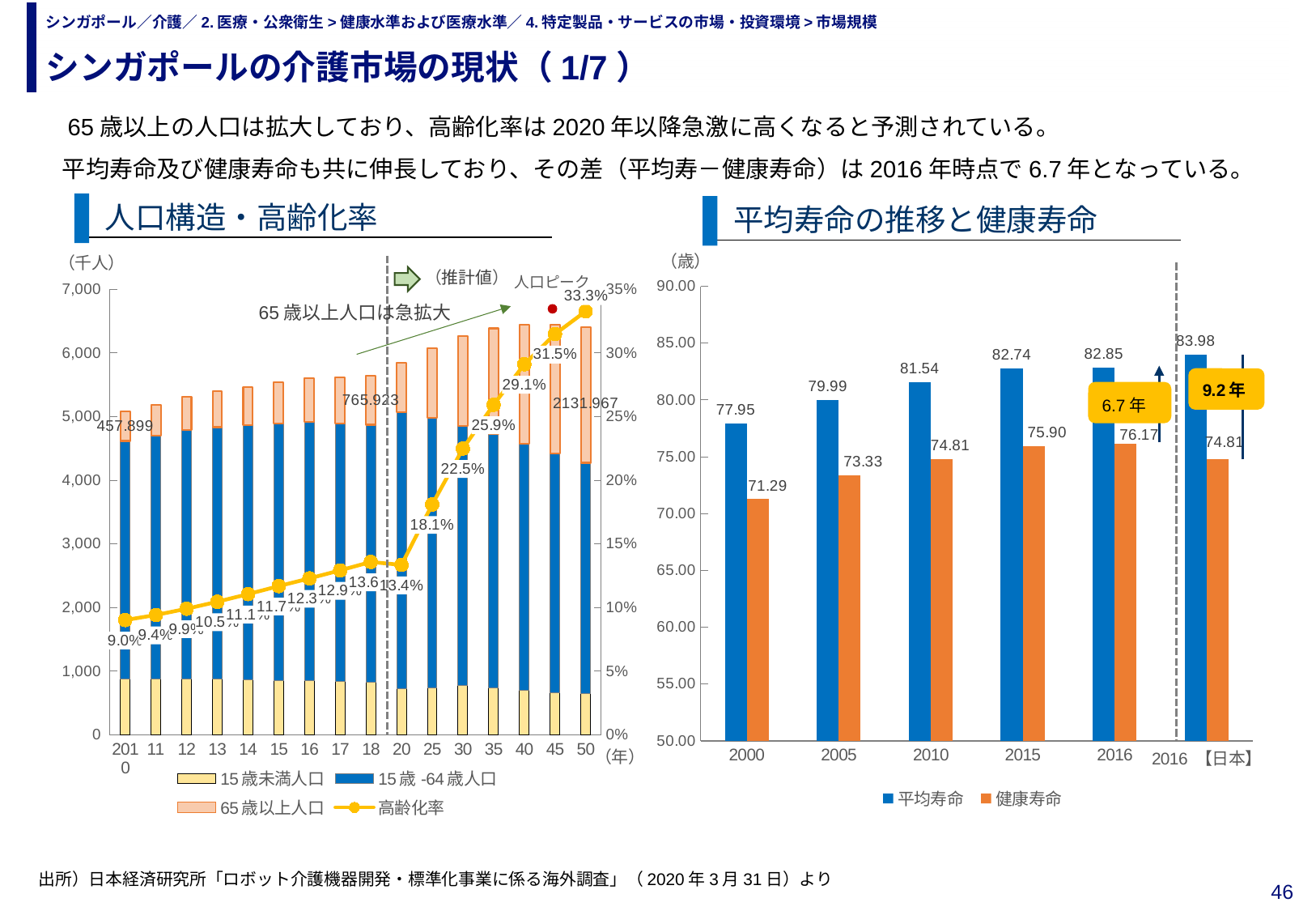

シンガポールの介護市場の現状（1/7）
# シンガポール／介護／2.医療・公衆衛生>健康水準および医療水準／4.特定製品・サービスの市場・投資環境>市場規模
　65歳以上の人口は拡大しており、高齢化率は2020年以降急激に高くなると予測されている。
　平均寿命及び健康寿命も共に伸長しており、その差（平均寿－健康寿命）は2016年時点で6.7年となっている。
人口構造・高齢化率

平均寿命の推移と健康寿命

（歳）

### Chart

| Category | 平均寿命 | 健康寿命 |
|---|---|---|
| 2000 | 77.95 | 71.29 |
| 2005 | 79.99 | 73.33 |
| 2010 | 81.54 | 74.81 |
| 2015 | 82.74 | 75.9 |
| 2016 | 82.85 | 76.17 |
| 2016 【日本】 | 83.98 | 74.81 |

### Chart

| Category | 15歳未満人口 | 15歳-64歳人口 | 65歳以上人口 | 高齢化率 |
|---|---|---|---|---|
| 2010 | 880.332 | 3738.501 | 457.899 | 0.09019562190795179 |
| 11 | 878.529 | 3816.888 | 488.271 | 0.09419374777185666 |
| 12 | 880.18 | 3906.077 | 526.179 | 0.09904665204437285 |
| 13 | 874.622 | 3959.858 | 564.681 | 0.10458680524622252 |
| 14 | 866.567 | 3998.397 | 604.76 | 0.11056499377299475 |
| 15 | 858.086 | 4030.088 | 646.829 | 0.11686154460982225 |
| 16 | 854.389 | 4063.707 | 689.187 | 0.12290925926157108 |
| 17 | 840.81 | 4046.25 | 725.193 | 0.12921602073178098 |
| 18 | 831.072 | 4041.681 | 765.923 | 0.13583383758882406 |
| 20 | 719.662 | 4349.568 | 781.113 | 0.1335157613835633 |
| 25 | 741.844 | 4236.533 | 1100.383 | 0.181020964802032 |
| 30 | 771.87 | 4082.085 | 1408.51 | 0.2249130334460951 |
| 35 | 744.098 | 3986.464 | 1655.892 | 0.25928191137053525 |
| 40 | 702.81 | 3866.168 | 1876.511 | 0.29113555232194177 |
| 45 | 666.015 | 3751.379 | 2029.781 | 0.3148326204888187 |
| 50 | 651.702 | 3623.859 | 2131.967 | 0.3327284718849453 |
（推計値）

人口ピーク
65歳以上人口は急拡大

6.7年
（年）
出所）日本経済研究所「ロボット介護機器開発・標準化事業に係る海外調査」（2020年3月31日）より